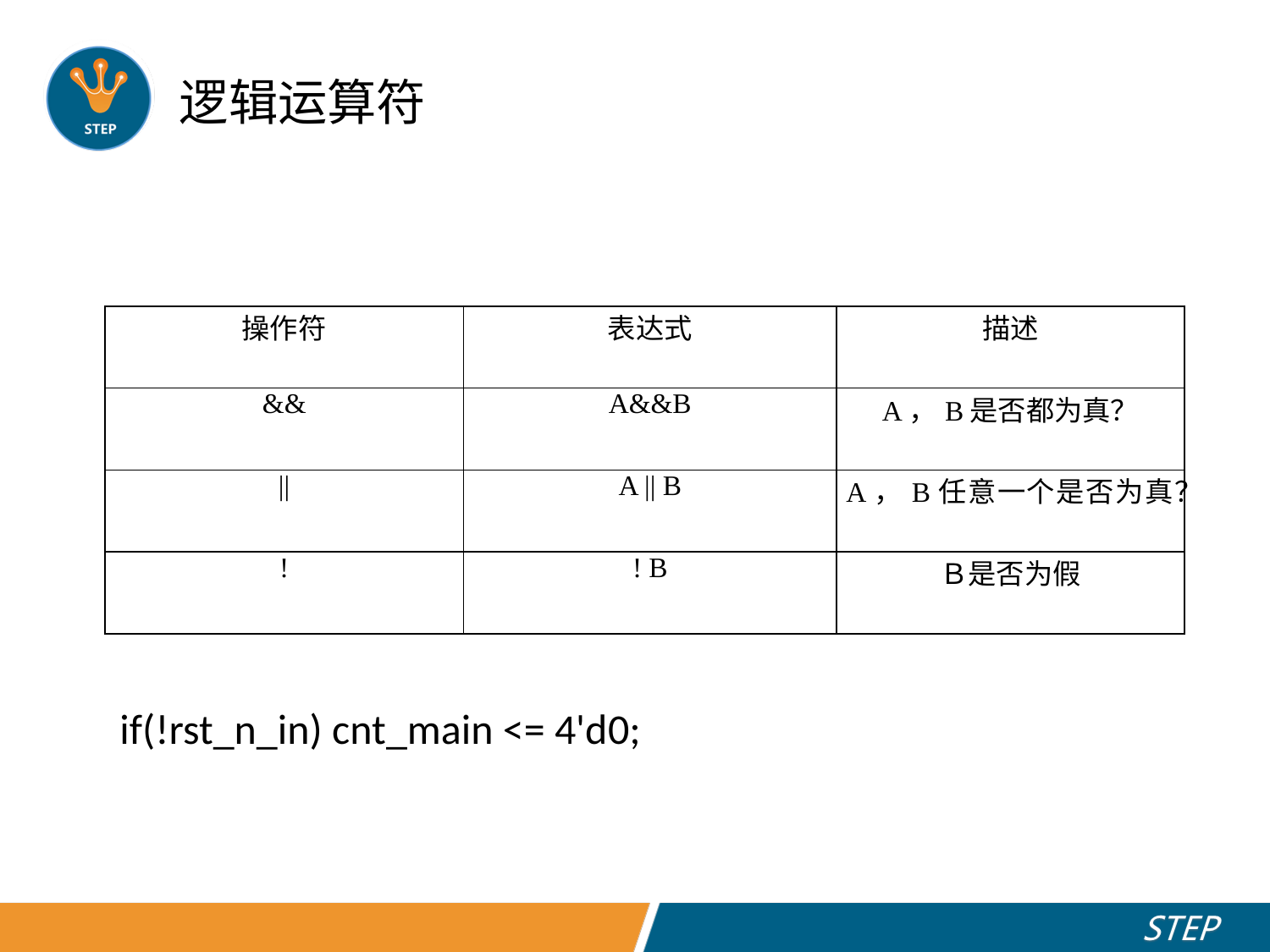

# 逻辑运算符
| 操作符 | 表达式 | 描述 |
| --- | --- | --- |
| && | A&&B | A，B是否都为真？ |
| || | A || B | A，B任意一个是否为真？ |
| ! | ! B | Ｂ是否为假 |
if(!rst_n_in) cnt_main <= 4'd0;